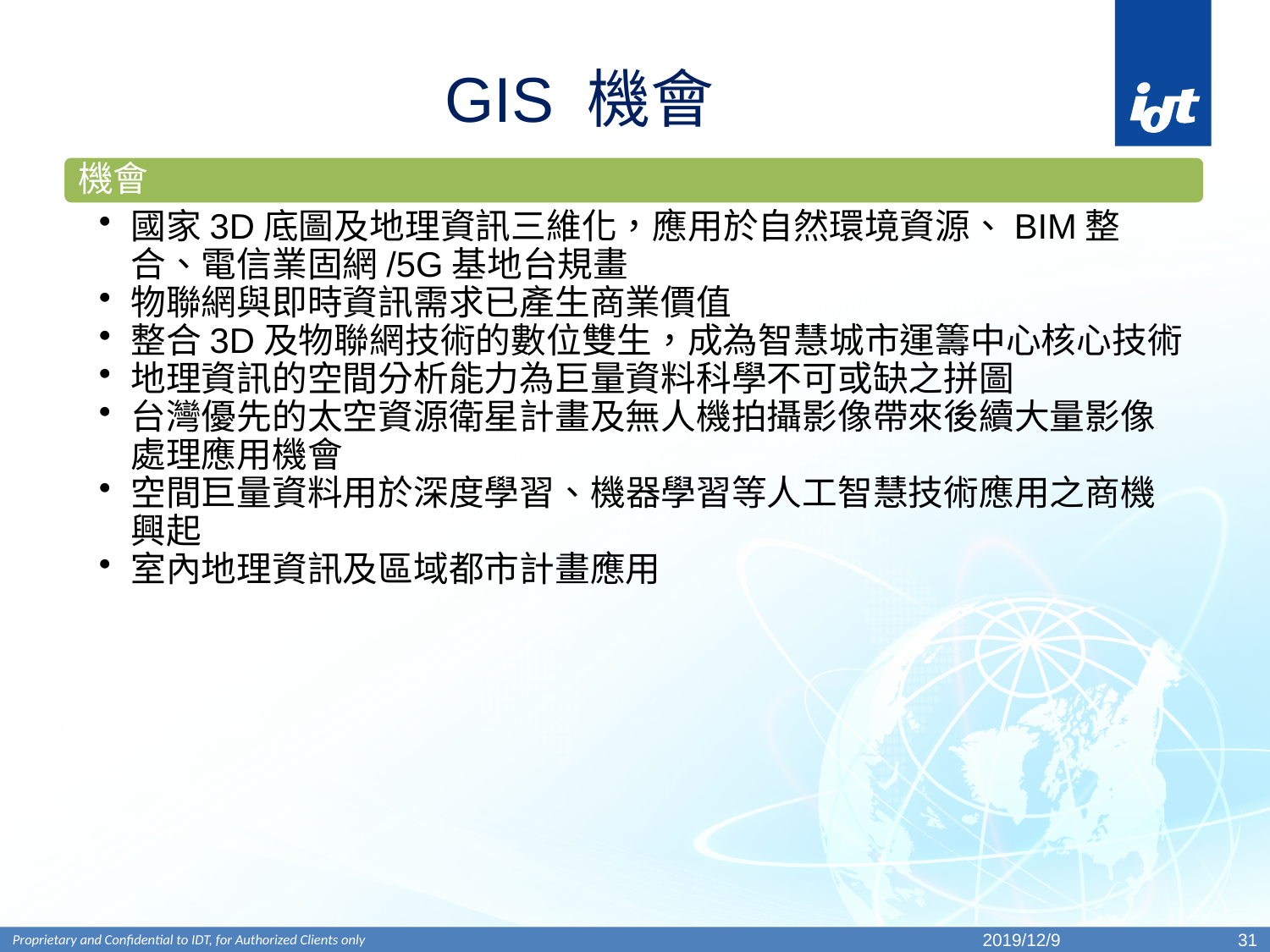

# GIS 機會
機會
國家3D底圖及地理資訊三維化，應用於自然環境資源、BIM整合、電信業固網/5G基地台規畫
物聯網與即時資訊需求已產生商業價值
整合3D及物聯網技術的數位雙生，成為智慧城市運籌中心核心技術
地理資訊的空間分析能力為巨量資料科學不可或缺之拼圖
台灣優先的太空資源衛星計畫及無人機拍攝影像帶來後續大量影像處理應用機會
空間巨量資料用於深度學習、機器學習等人工智慧技術應用之商機興起
室內地理資訊及區域都市計畫應用
2019/12/9
31